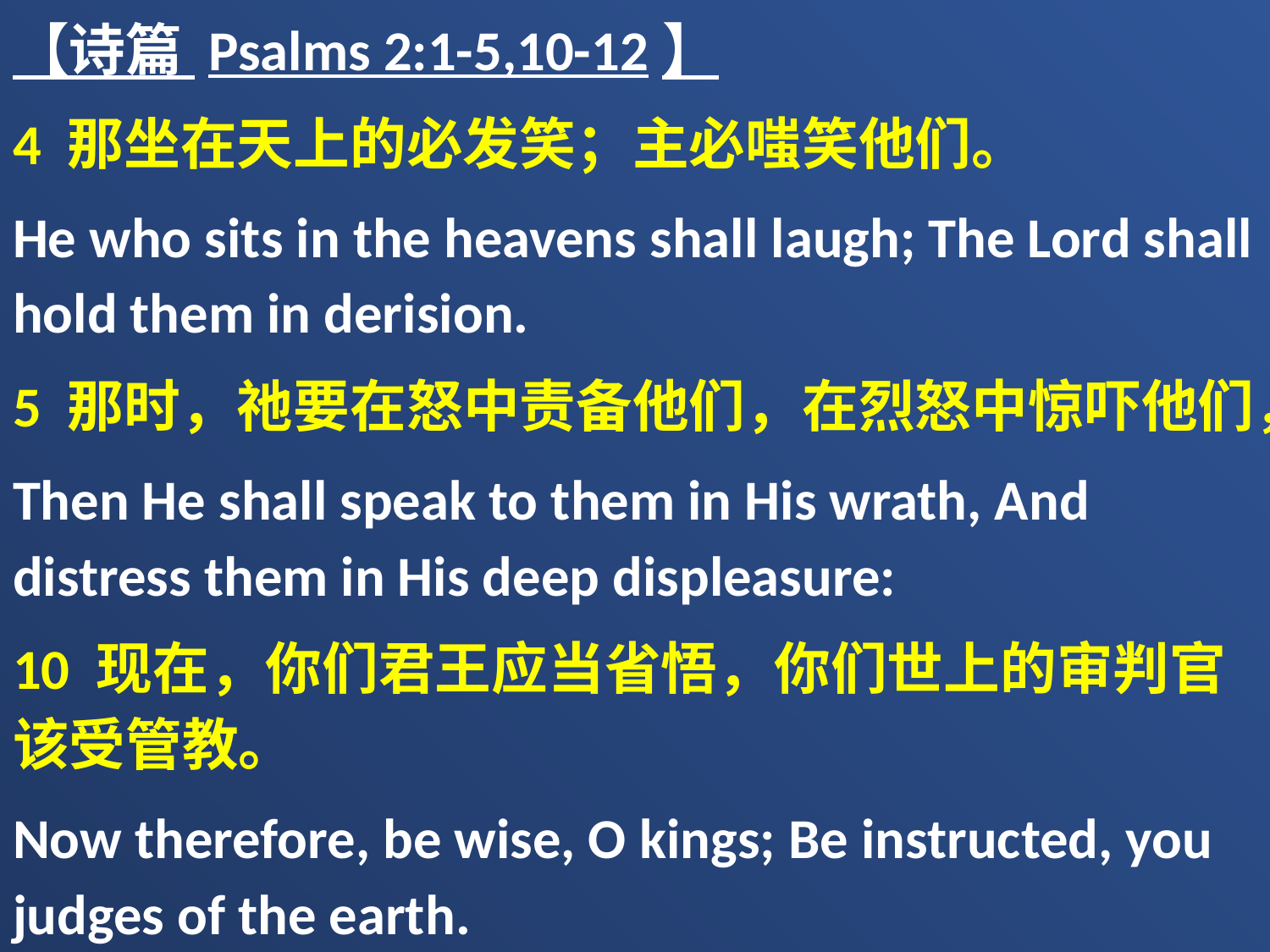

【诗篇 Psalms 2:1-5,10-12】
4 那坐在天上的必发笑；主必嗤笑他们。
He who sits in the heavens shall laugh; The Lord shall hold them in derision.
5 那时，祂要在怒中责备他们，在烈怒中惊吓他们，
Then He shall speak to them in His wrath, And distress them in His deep displeasure:
10 现在，你们君王应当省悟，你们世上的审判官该受管教。
Now therefore, be wise, O kings; Be instructed, you judges of the earth.